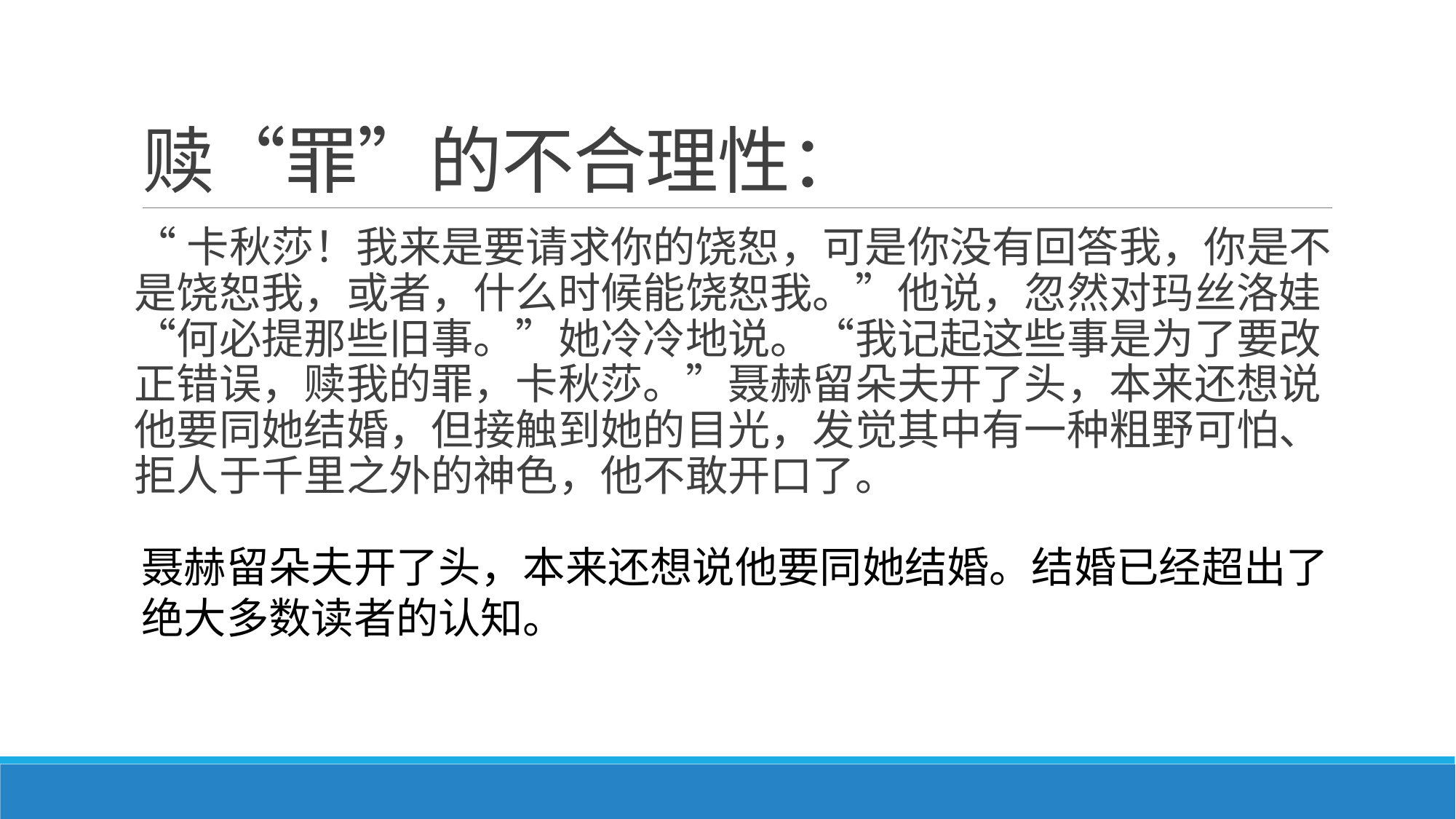

# 赎“罪”的不合理性：
“卡秋莎！我来是要请求你的饶恕，可是你没有回答我，你是不是饶恕我，或者，什么时候能饶恕我。”他说，忽然对玛丝洛娃“何必提那些旧事。”她冷冷地说。“我记起这些事是为了要改正错误，赎我的罪，卡秋莎。”聂赫留朵夫开了头，本来还想说他要同她结婚，但接触到她的目光，发觉其中有一种粗野可怕、拒人于千里之外的神色，他不敢开口了。
聂赫留朵夫开了头，本来还想说他要同她结婚。结婚已经超出了绝大多数读者的认知。